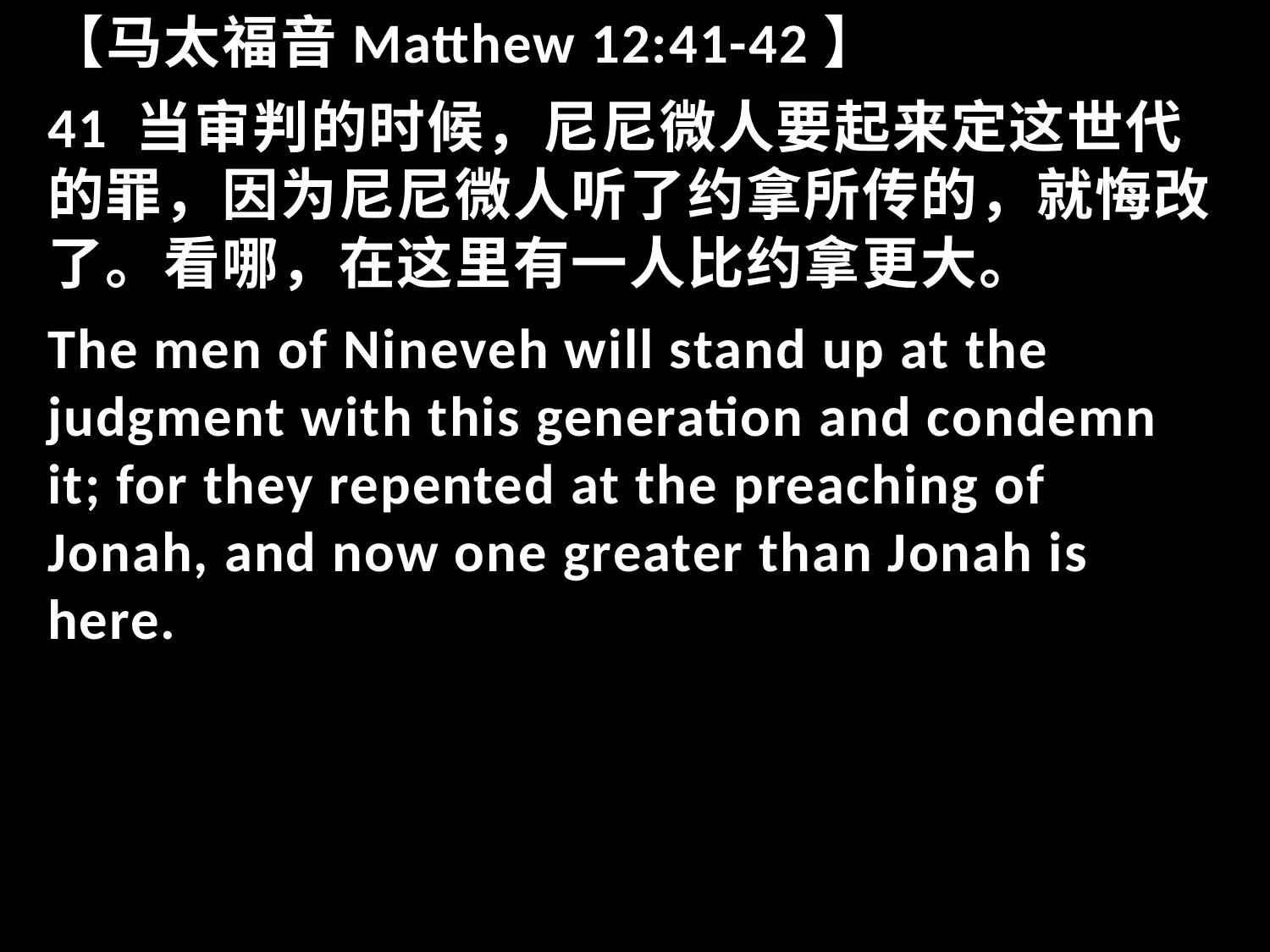

【马太福音Matthew 12:41-42】
41 当审判的时候，尼尼微人要起来定这世代的罪，因为尼尼微人听了约拿所传的，就悔改了。看哪，在这里有一人比约拿更大。
The men of Nineveh will stand up at the judgment with this generation and condemn it; for they repented at the preaching of Jonah, and now one greater than Jonah is here.